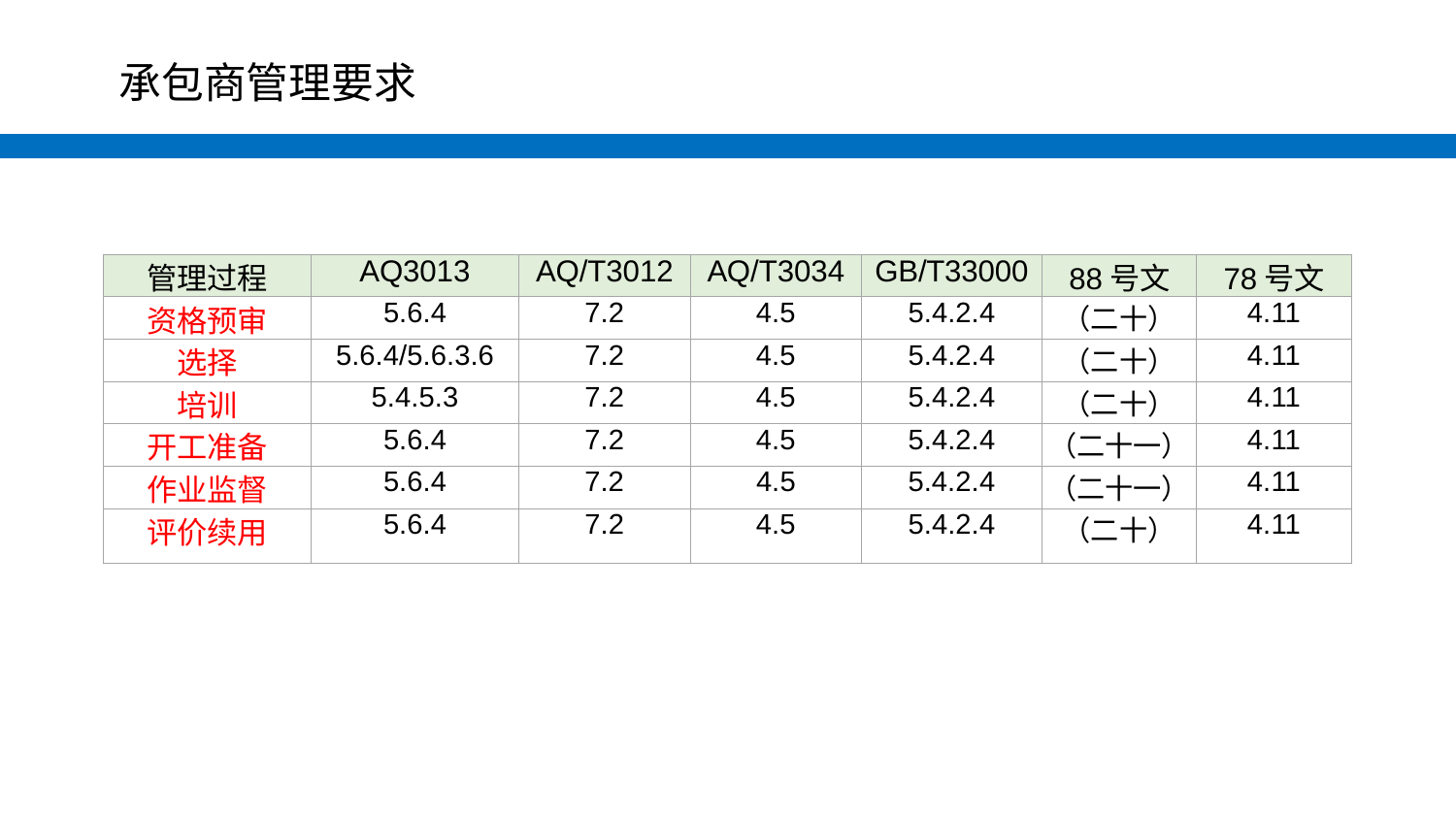

#
承包商管理要求
| 管理过程 | AQ3013 | AQ/T3012 | AQ/T3034 | GB/T33000 | 88号文 | 78号文 |
| --- | --- | --- | --- | --- | --- | --- |
| 资格预审 | 5.6.4 | 7.2 | 4.5 | 5.4.2.4 | （二十） | 4.11 |
| 选择 | 5.6.4/5.6.3.6 | 7.2 | 4.5 | 5.4.2.4 | （二十） | 4.11 |
| 培训 | 5.4.5.3 | 7.2 | 4.5 | 5.4.2.4 | （二十） | 4.11 |
| 开工准备 | 5.6.4 | 7.2 | 4.5 | 5.4.2.4 | （二十一） | 4.11 |
| 作业监督 | 5.6.4 | 7.2 | 4.5 | 5.4.2.4 | （二十一） | 4.11 |
| 评价续用 | 5.6.4 | 7.2 | 4.5 | 5.4.2.4 | （二十） | 4.11 |